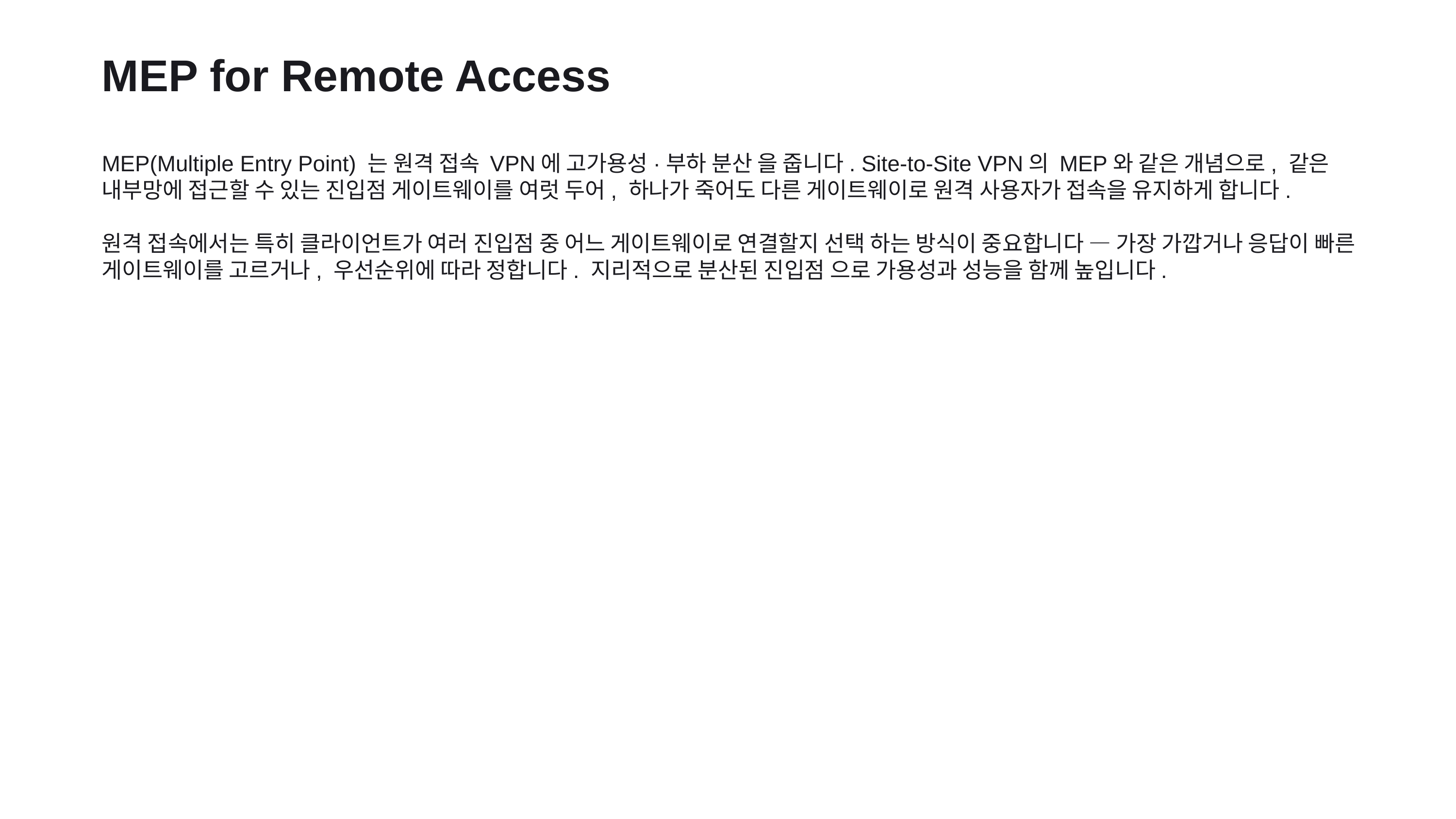

MEP for Remote Access
MEP(Multiple Entry Point) 는 원격 접속 VPN에 고가용성·부하 분산 을 줍니다. Site-to-Site VPN의 MEP와 같은 개념으로, 같은 내부망에 접근할 수 있는 진입점 게이트웨이를 여럿 두어, 하나가 죽어도 다른 게이트웨이로 원격 사용자가 접속을 유지하게 합니다.

원격 접속에서는 특히 클라이언트가 여러 진입점 중 어느 게이트웨이로 연결할지 선택 하는 방식이 중요합니다 — 가장 가깝거나 응답이 빠른 게이트웨이를 고르거나, 우선순위에 따라 정합니다. 지리적으로 분산된 진입점 으로 가용성과 성능을 함께 높입니다.